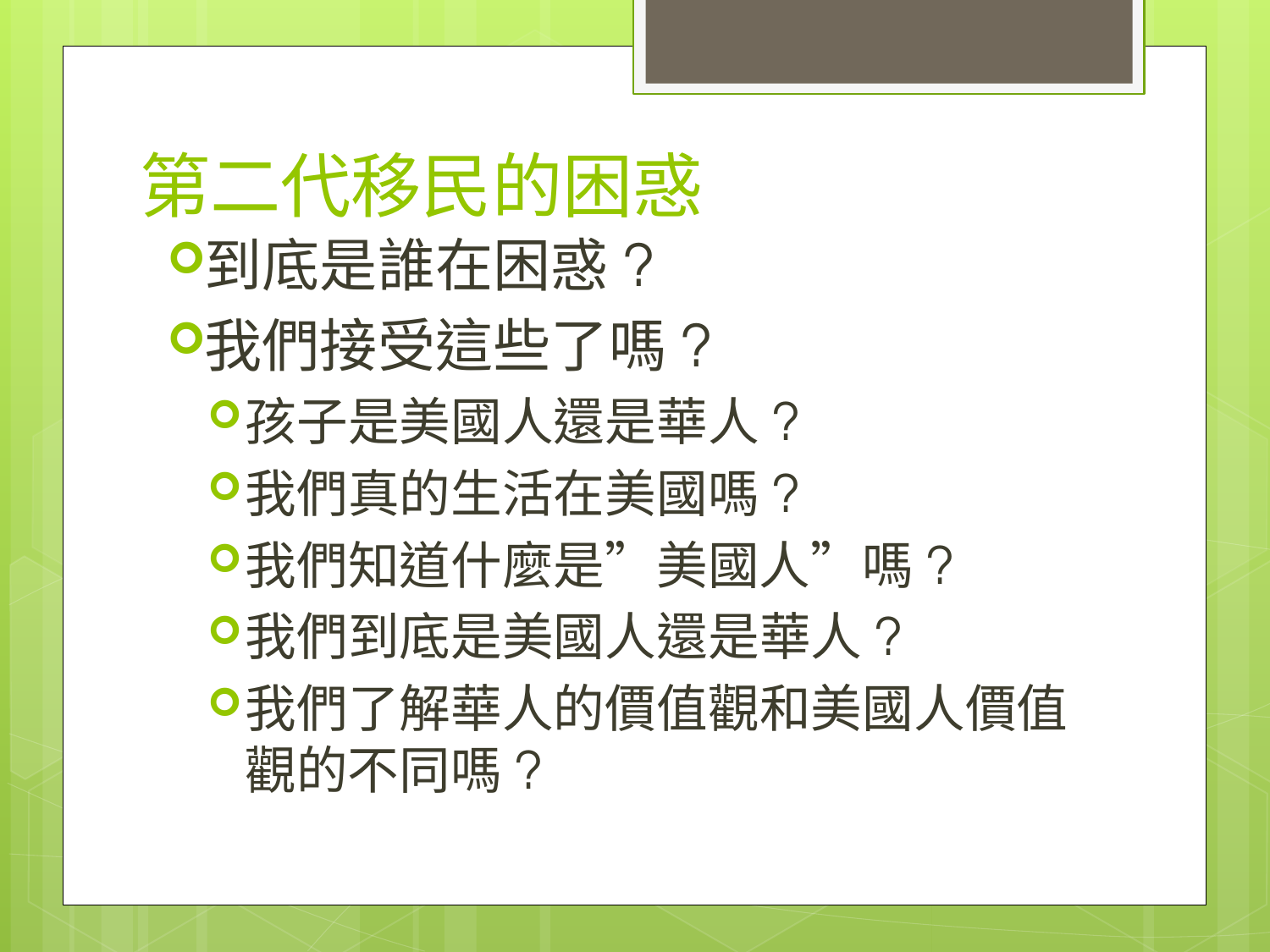

# 第二代移民的困惑
到底是誰在困惑?
我們接受這些了嗎?
孩子是美國人還是華人?
我們真的生活在美國嗎?
我們知道什麼是”美國人”嗎?
我們到底是美國人還是華人?
我們了解華人的價值觀和美國人價值觀的不同嗎?